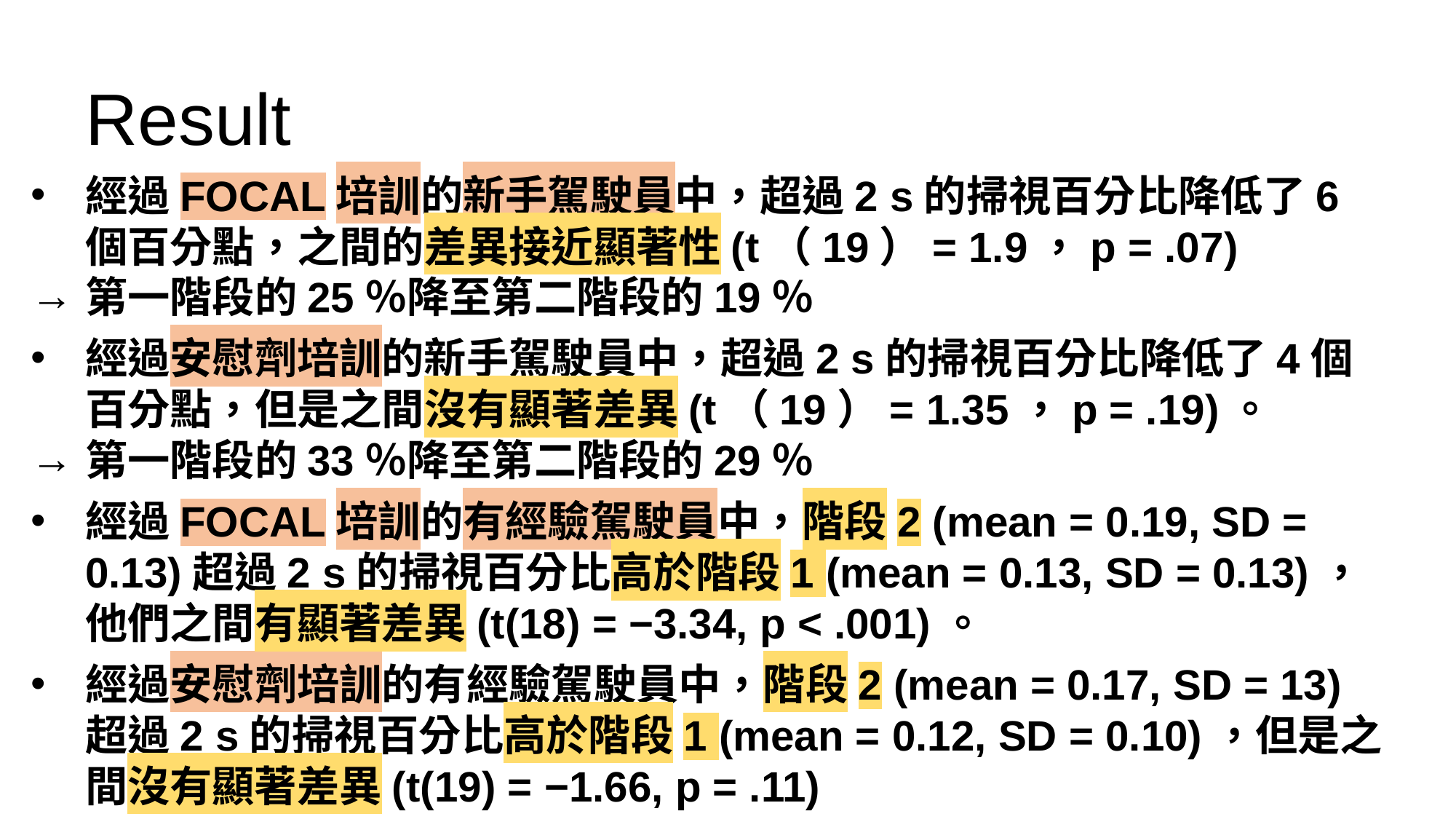

Result
經過FOCAL培訓的新手駕駛員中，超過2 s的掃視百分比降低了6個百分點，之間的差異接近顯著性(t（19）= 1.9，p = .07)
第一階段的25％降至第二階段的19％
經過安慰劑培訓的新手駕駛員中，超過2 s的掃視百分比降低了4個百分點，但是之間沒有顯著差異(t（19）= 1.35，p = .19)。
第一階段的33％降至第二階段的29％
經過FOCAL培訓的有經驗駕駛員中，階段2 (mean = 0.19, SD = 0.13)超過2 s的掃視百分比高於階段1 (mean = 0.13, SD = 0.13)，他們之間有顯著差異(t(18) = −3.34, p < .001)。
經過安慰劑培訓的有經驗駕駛員中，階段2 (mean = 0.17, SD = 13)超過2 s的掃視百分比高於階段1 (mean = 0.12, SD = 0.10)，但是之間沒有顯著差異(t(19) = −1.66, p = .11)